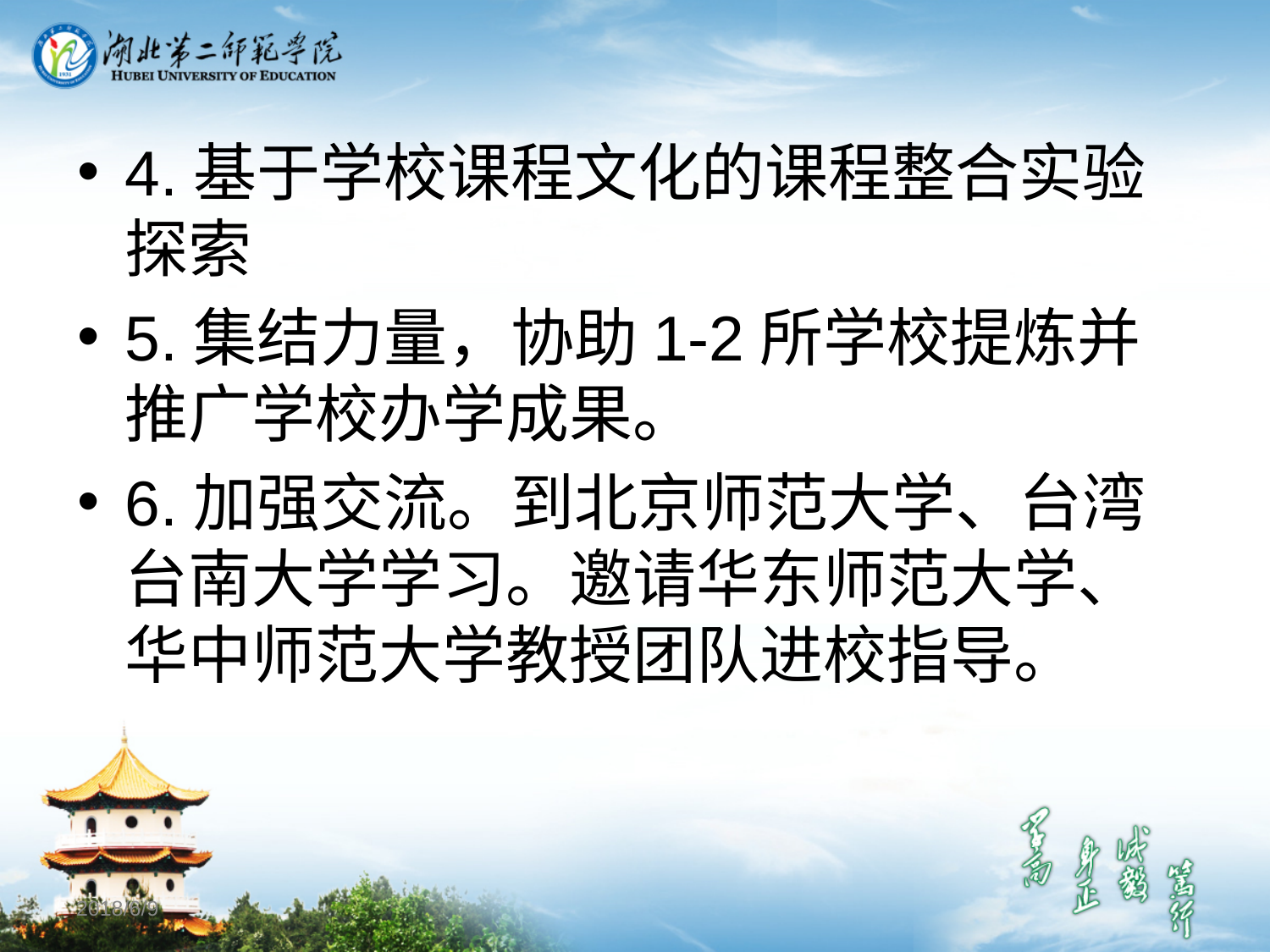

4.基于学校课程文化的课程整合实验探索
5.集结力量，协助1-2所学校提炼并推广学校办学成果。
6.加强交流。到北京师范大学、台湾台南大学学习。邀请华东师范大学、华中师范大学教授团队进校指导。
2018/6/9